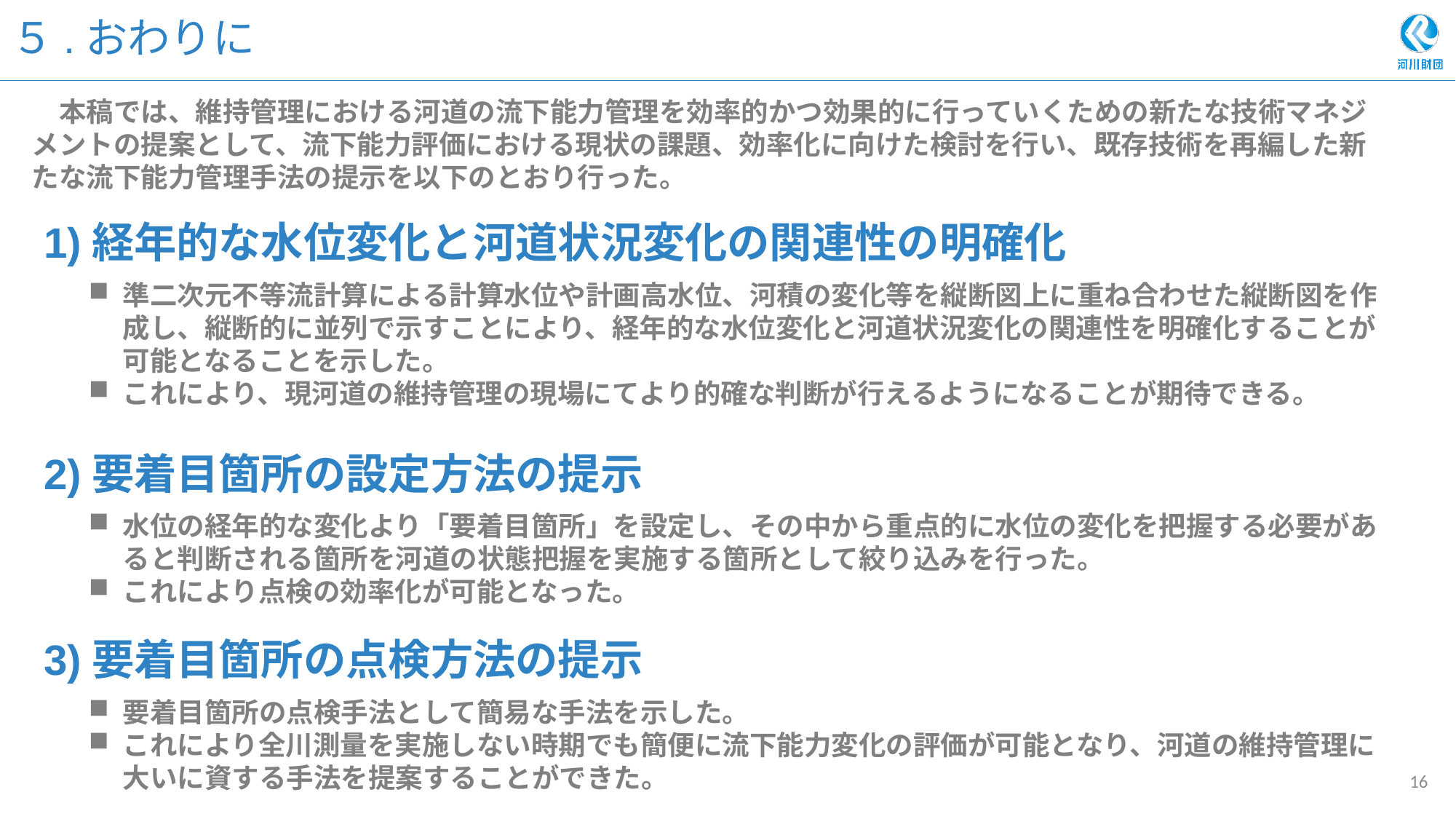

# ５.おわりに
　本稿では、維持管理における河道の流下能力管理を効率的かつ効果的に行っていくための新たな技術マネジメントの提案として、流下能力評価における現状の課題、効率化に向けた検討を行い、既存技術を再編した新たな流下能力管理手法の提示を以下のとおり行った。
1)経年的な水位変化と河道状況変化の関連性の明確化
準二次元不等流計算による計算水位や計画高水位、河積の変化等を縦断図上に重ね合わせた縦断図を作成し、縦断的に並列で示すことにより、経年的な水位変化と河道状況変化の関連性を明確化することが可能となることを示した。
これにより、現河道の維持管理の現場にてより的確な判断が行えるようになることが期待できる。
2)要着目箇所の設定方法の提示
水位の経年的な変化より「要着目箇所」を設定し、その中から重点的に水位の変化を把握する必要があると判断される箇所を河道の状態把握を実施する箇所として絞り込みを行った。
これにより点検の効率化が可能となった。
3)要着目箇所の点検方法の提示
要着目箇所の点検手法として簡易な手法を示した。
これにより全川測量を実施しない時期でも簡便に流下能力変化の評価が可能となり、河道の維持管理に大いに資する手法を提案することができた。
16